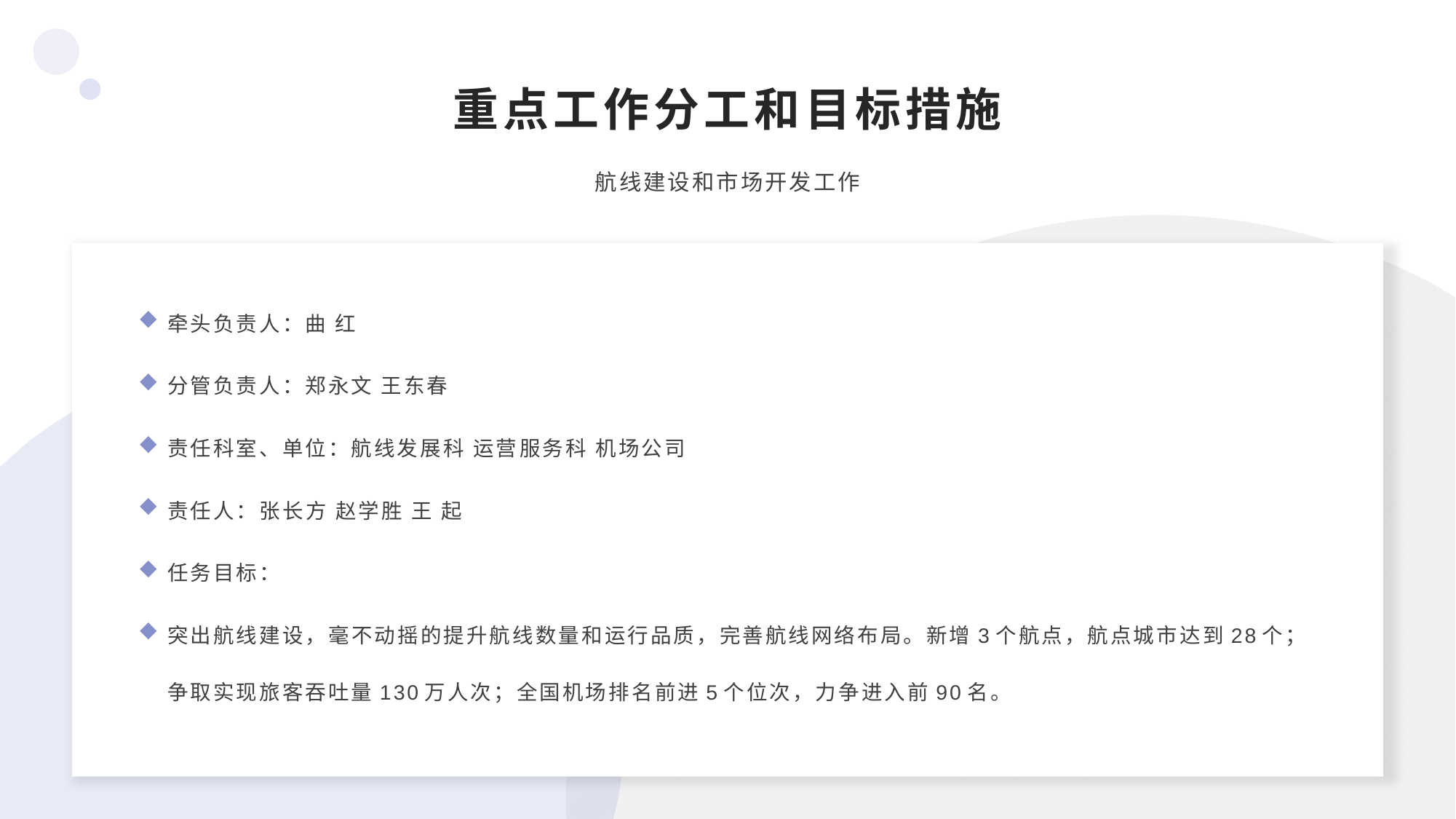

重点工作分工和目标措施

航线建设和市场开发工作

牵头负责人：曲 红
分管负责人：郑永文 王东春
责任科室、单位：航线发展科 运营服务科 机场公司
责任人：张长方 赵学胜 王 起
任务目标：
突出航线建设，毫不动摇的提升航线数量和运行品质，完善航线网络布局。新增3个航点，航点城市达到28个；争取实现旅客吞吐量130万人次；全国机场排名前进5个位次，力争进入前90名。